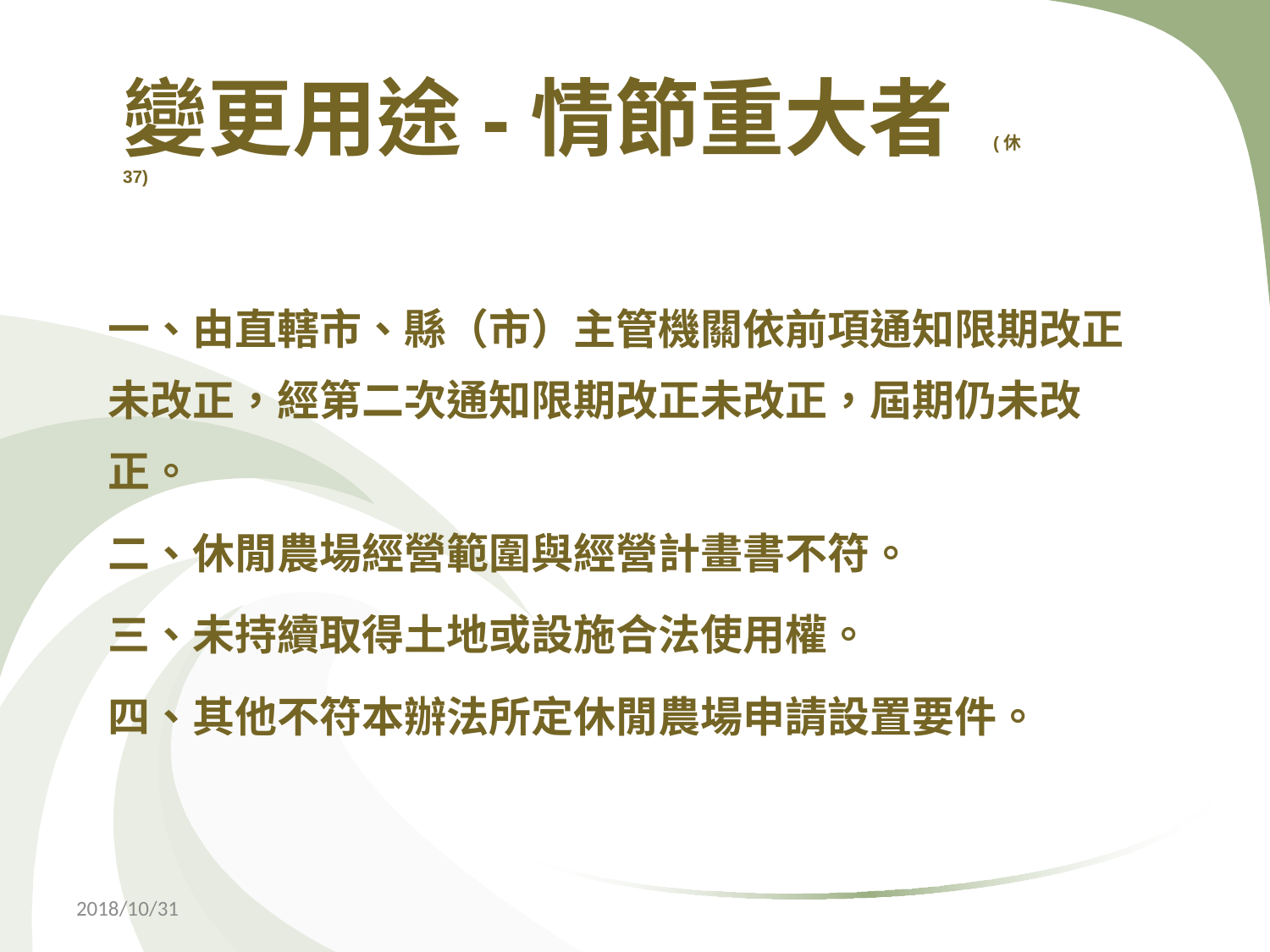

變更用途-情節重大者 (休37)
一、由直轄市、縣（市）主管機關依前項通知限期改正未改正，經第二次通知限期改正未改正，屆期仍未改正。
二、休閒農場經營範圍與經營計畫書不符。
三、未持續取得土地或設施合法使用權。
四、其他不符本辦法所定休閒農場申請設置要件。
2018/10/31